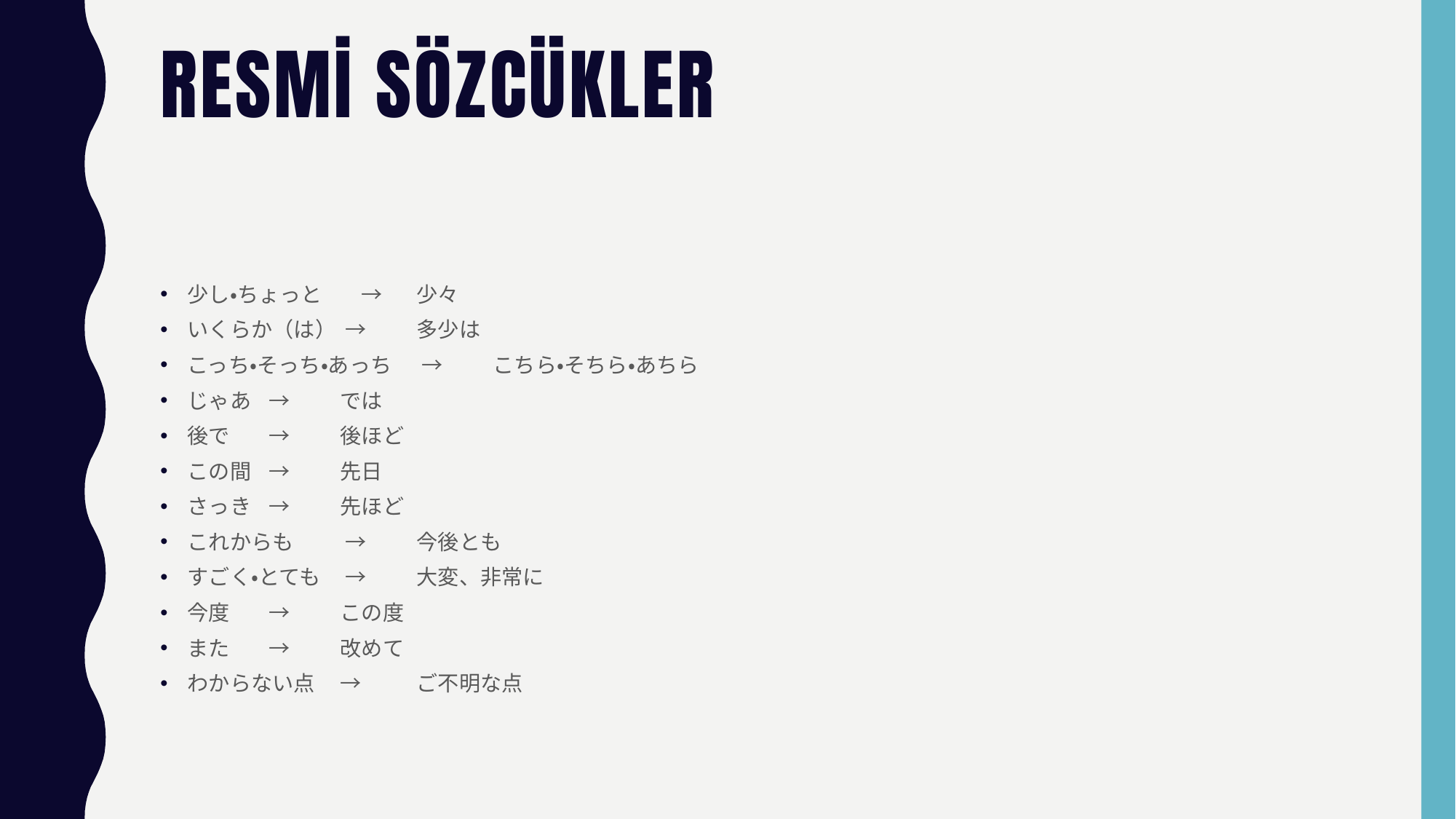

# Resmi sözcükler
少し・ちょっと	　→		少々
いくらか（は）	 → 		多少は
こっち・そっち・あっち	 → 	こちら・そちら・あちら
じゃあ		 → 		では
後で			 → 		後ほど
この間		 → 		先日
さっき		 → 		先ほど
これからも		 → 		今後とも
すごく・とても	 → 		大変、非常に
今度			 → 		この度
また			 →		改めて
わからない点		→		ご不明な点